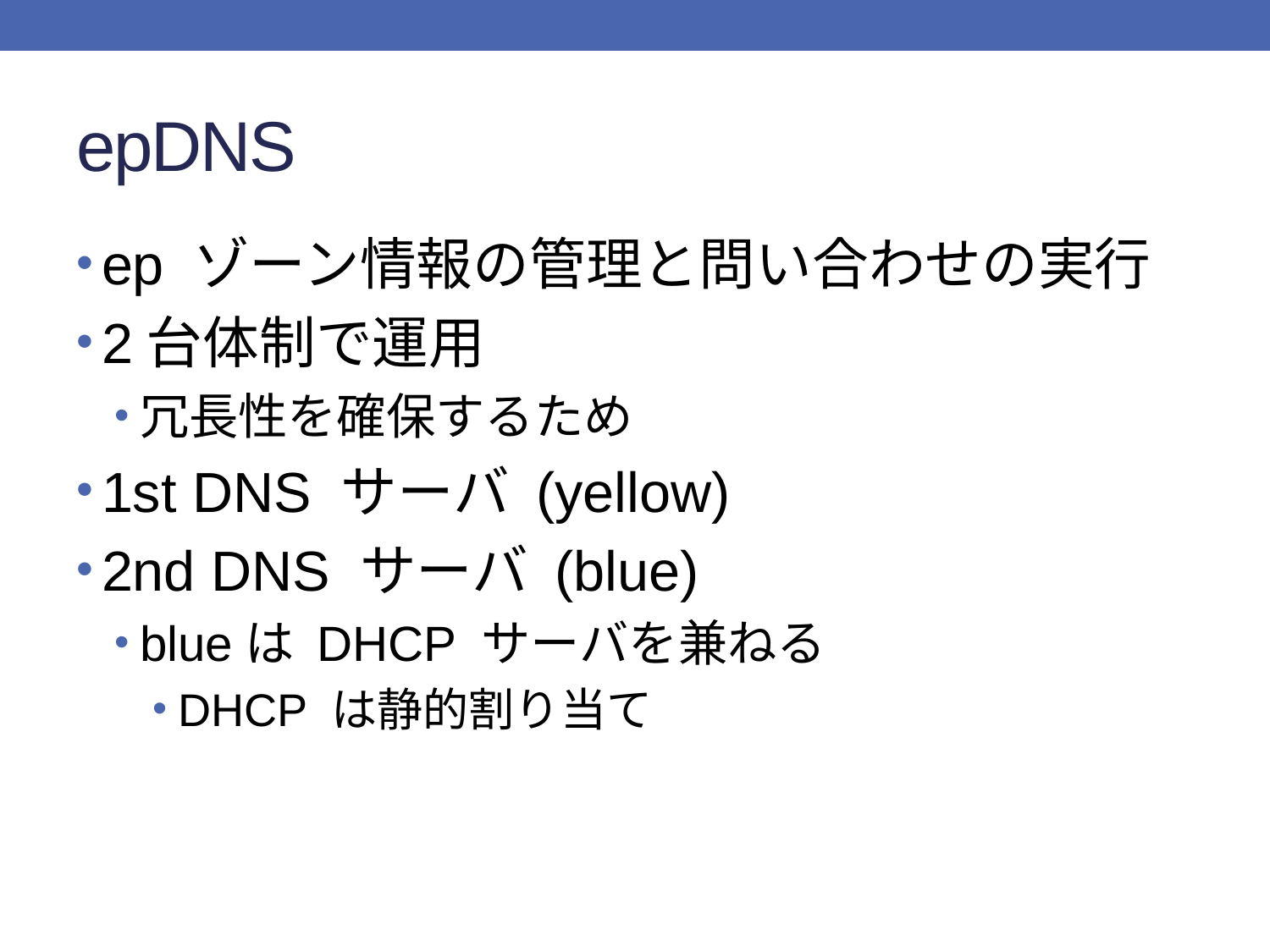

# epDNS

ep ゾーン情報の管理と問い合わせの実行
2台体制で運用
冗長性を確保するため
1st DNS サーバ (yellow)
2nd DNS サーバ (blue)
blueは DHCP サーバを兼ねる
DHCP は静的割り当て